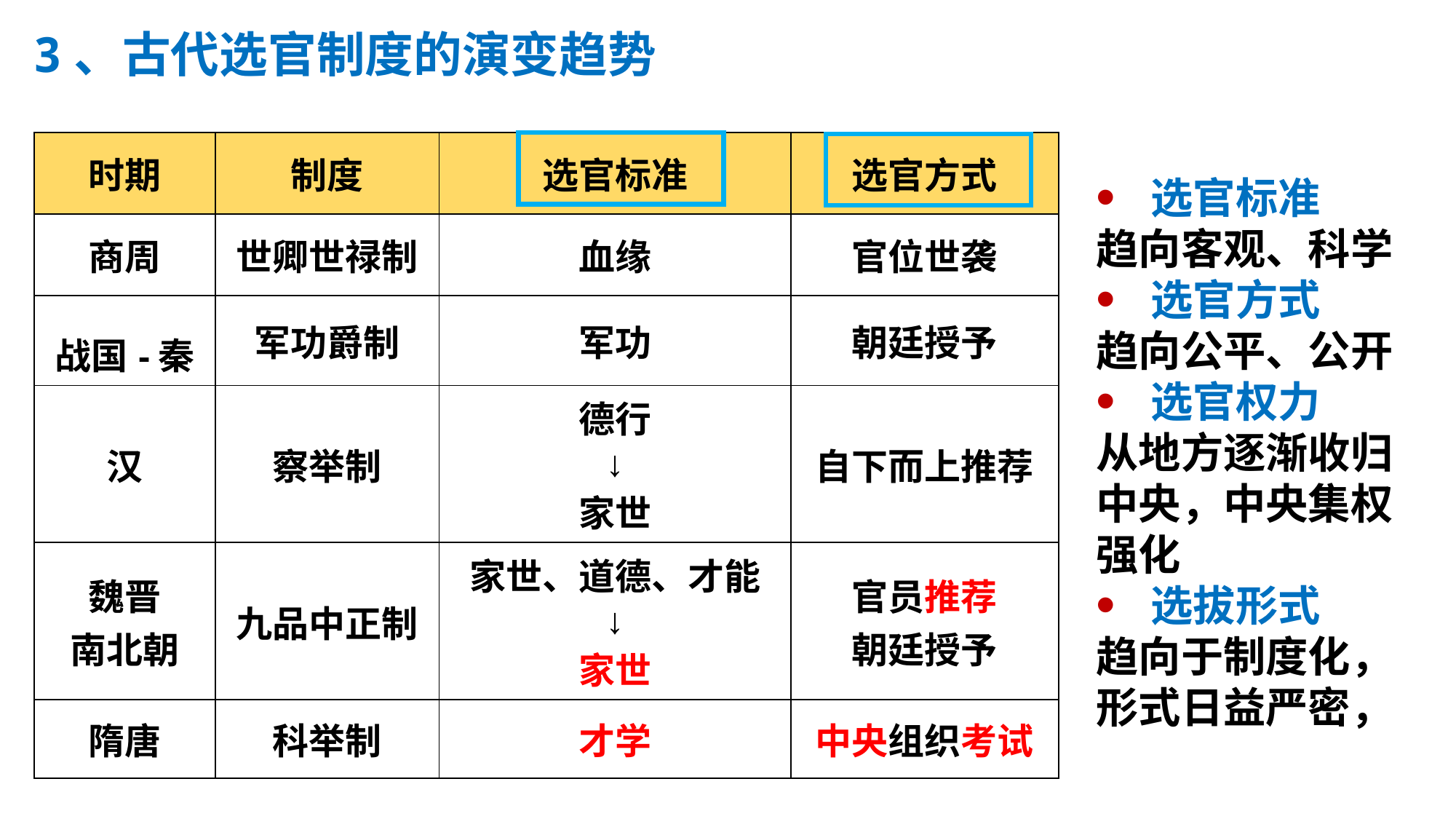

3、古代选官制度的演变趋势
| 时期 | 制度 | 选官标准 | 选官方式 |
| --- | --- | --- | --- |
| 商周 | 世卿世禄制 | 血缘 | 官位世袭 |
| 战国-秦 | 军功爵制 | 军功 | 朝廷授予 |
| 汉 | 察举制 | 德行 ↓ 家世 | 自下而上推荐 |
| 魏晋 南北朝 | 九品中正制 | 家世、道德、才能 ↓ 家世 | 官员推荐 朝廷授予 |
| 隋唐 | 科举制 | 才学 | 中央组织考试 |

选官标准
趋向客观、科学
选官方式
趋向公平、公开
选官权力
从地方逐渐收归中央，中央集权强化
选拔形式
趋向于制度化，形式日益严密，